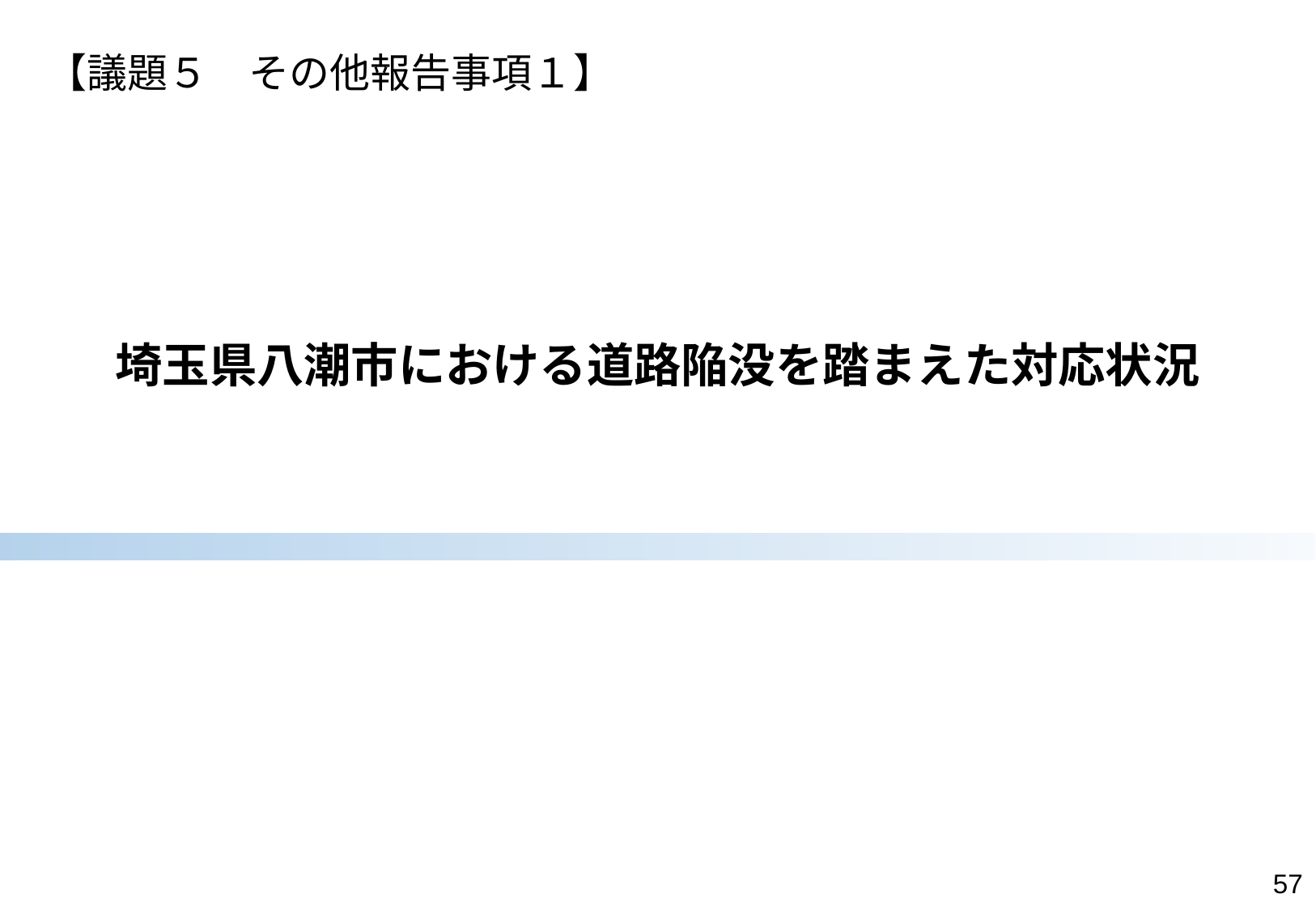

【議題５　その他報告事項１】
埼玉県八潮市における道路陥没を踏まえた対応状況

57